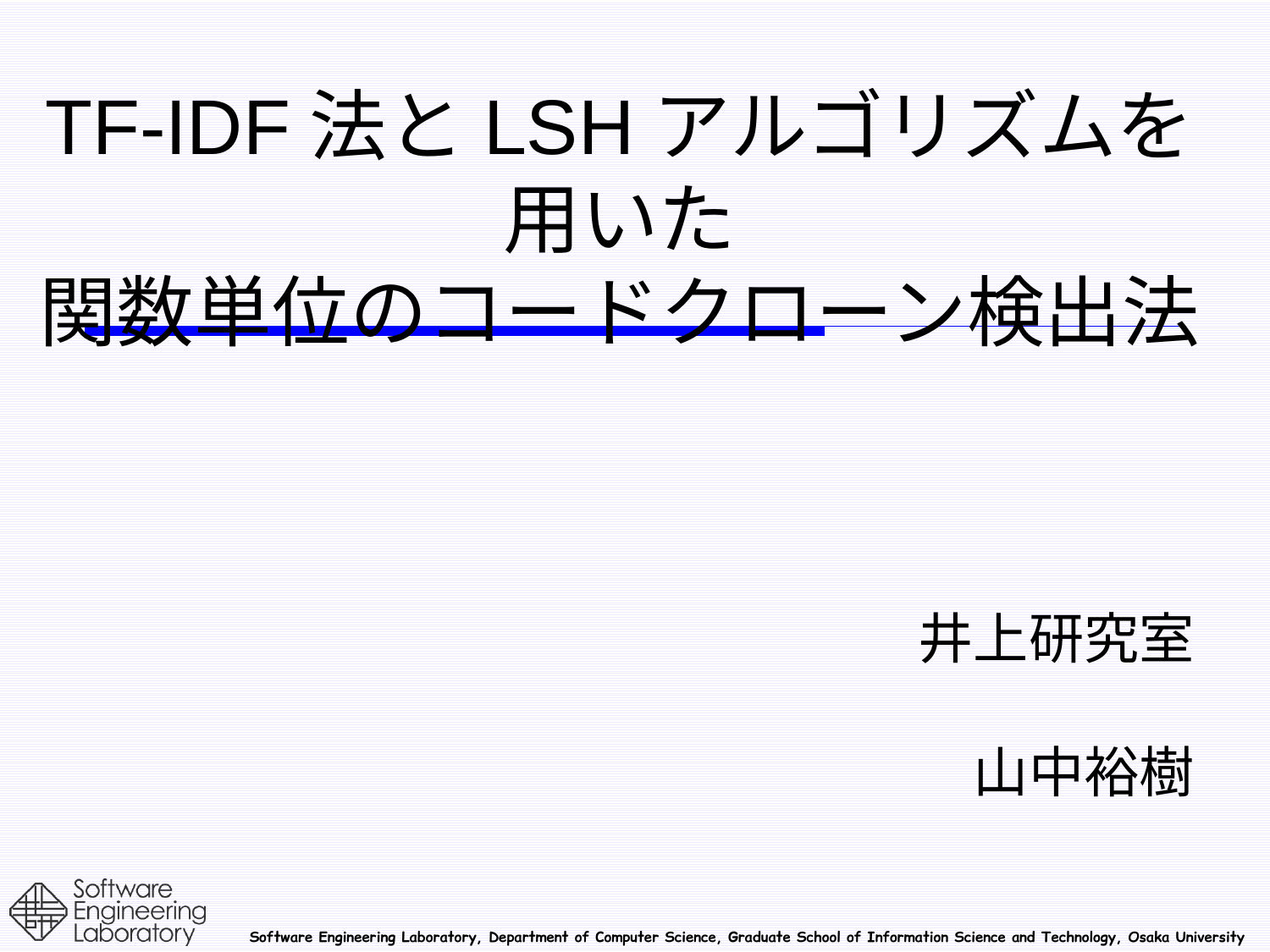

# TF-IDF法とLSHアルゴリズムを用いた 関数単位のコードクローン検出法
井上研究室
山中裕樹